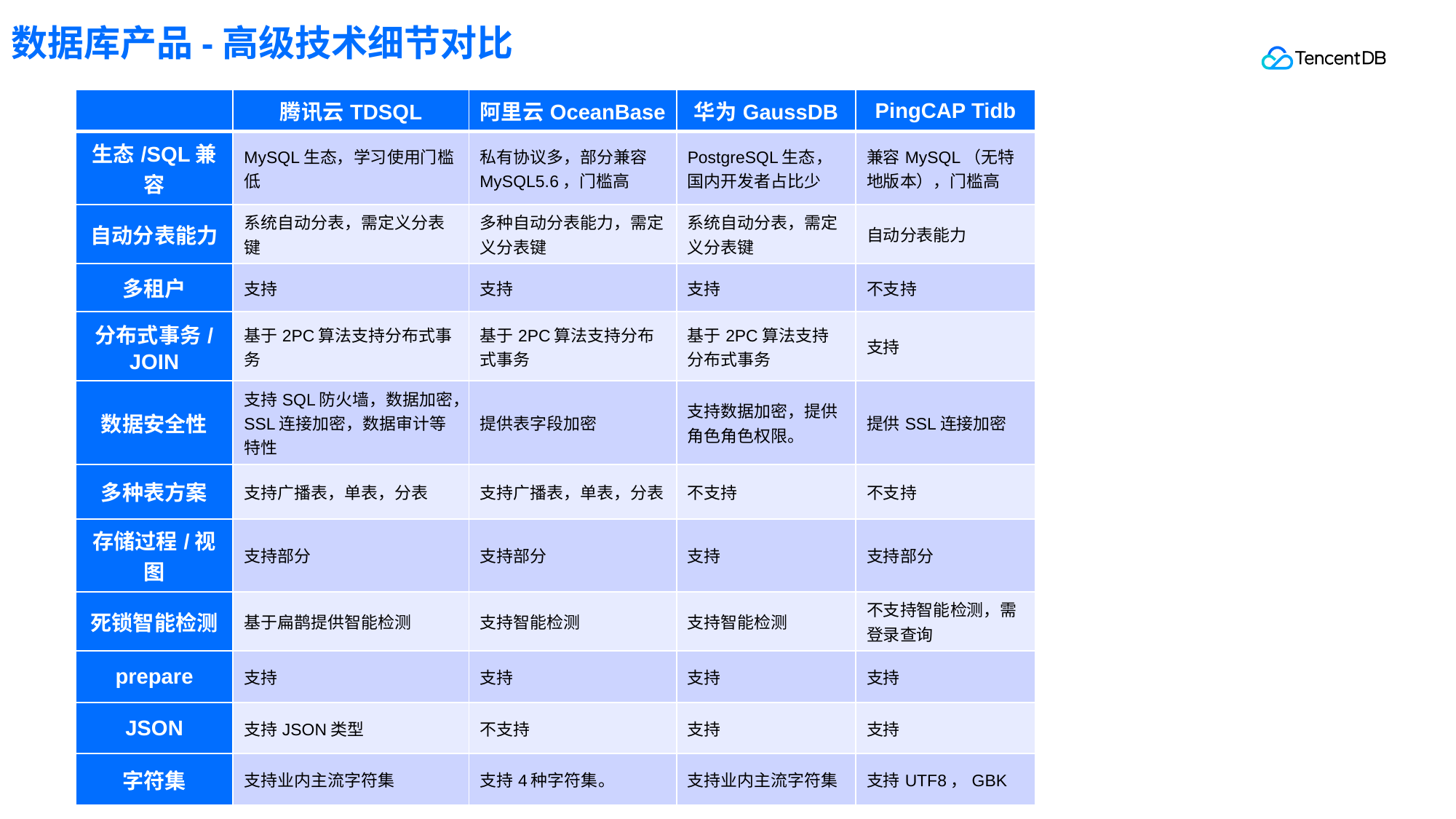

# 数据库产品-高级技术细节对比
|  | 腾讯云TDSQL | 阿里云OceanBase | 华为GaussDB | PingCAP Tidb |
| --- | --- | --- | --- | --- |
| 生态/SQL兼容 | MySQL生态，学习使用门槛低 | 私有协议多，部分兼容MySQL5.6，门槛高 | PostgreSQL生态，国内开发者占比少 | 兼容MySQL（无特地版本），门槛高 |
| 自动分表能力 | 系统自动分表，需定义分表键 | 多种自动分表能力，需定义分表键 | 系统自动分表，需定义分表键 | 自动分表能力 |
| 多租户 | 支持 | 支持 | 支持 | 不支持 |
| 分布式事务/JOIN | 基于2PC算法支持分布式事务 | 基于2PC算法支持分布式事务 | 基于2PC算法支持分布式事务 | 支持 |
| 数据安全性 | 支持SQL防火墙，数据加密，SSL连接加密，数据审计等特性 | 提供表字段加密 | 支持数据加密，提供角色角色权限。 | 提供SSL连接加密 |
| 多种表方案 | 支持广播表，单表，分表 | 支持广播表，单表，分表 | 不支持 | 不支持 |
| 存储过程/视图 | 支持部分 | 支持部分 | 支持 | 支持部分 |
| 死锁智能检测 | 基于扁鹊提供智能检测 | 支持智能检测 | 支持智能检测 | 不支持智能检测，需登录查询 |
| prepare | 支持 | 支持 | 支持 | 支持 |
| JSON | 支持JSON类型 | 不支持 | 支持 | 支持 |
| 字符集 | 支持业内主流字符集 | 支持4种字符集。 | 支持业内主流字符集 | 支持UTF8，GBK |